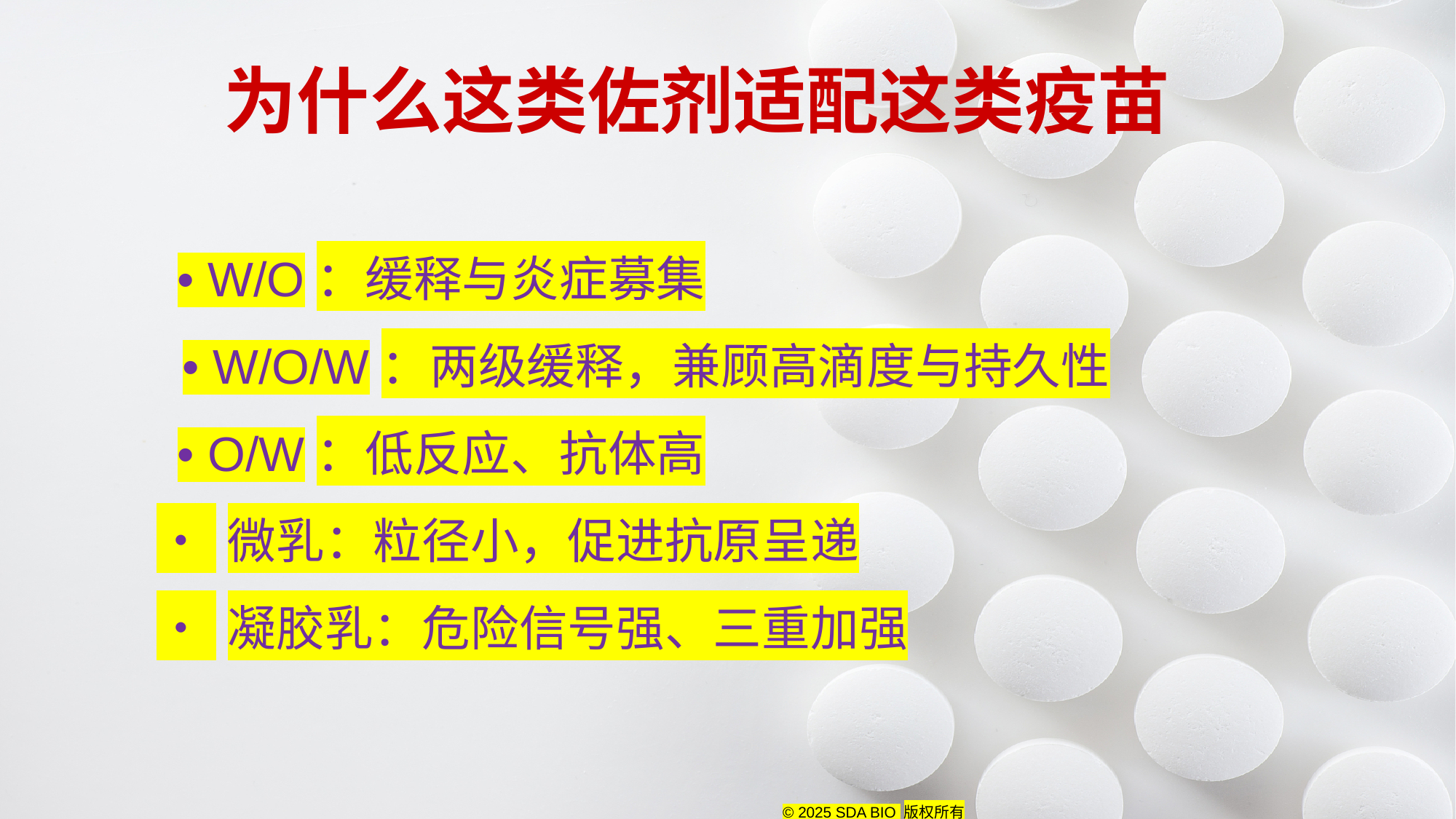

为什么这类佐剂适配这类疫苗

• W/O：缓释与炎症募集

• W/O/W：两级缓释，兼顾高滴度与持久性

• O/W：低反应、抗体高

• 微乳：粒径小，促进抗原呈递

• 凝胶乳：危险信号强、三重加强

© 2025 SDA BIO 版权所有